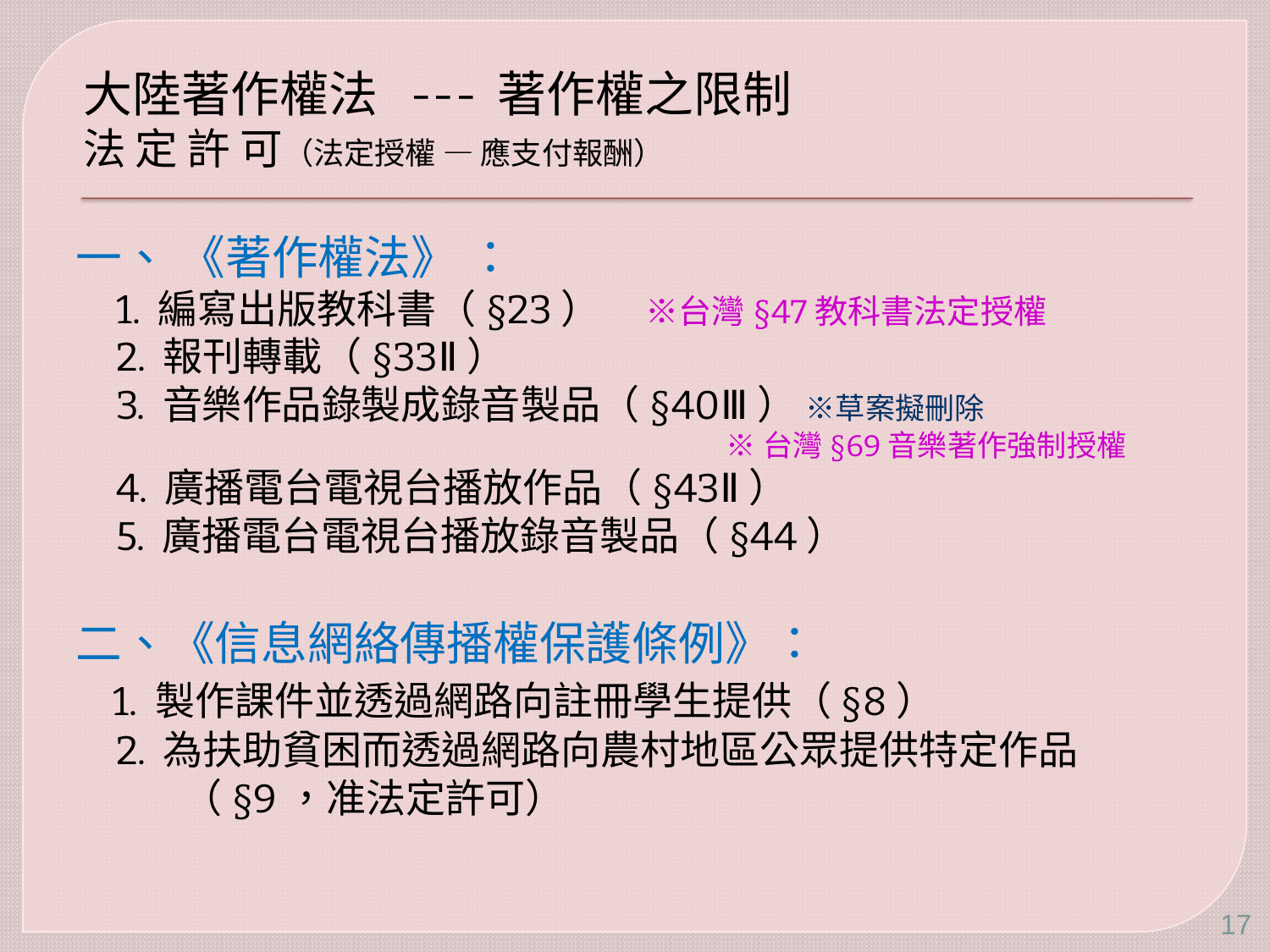

# 大陸著作權法  --- 著作權之限制 法 定 許 可（法定授權 — 應支付報酬）
一、 《著作權法》 ：
     1. 編寫出版教科書（§23）     ※台灣§47教科書法定授權
     2. 報刊轉載（§33Ⅱ）
     3. 音樂作品錄製成錄音製品（§40Ⅲ） ※草案擬刪除
                                                                                                ※台灣§69音樂著作強制授權
     4. 廣播電台電視台播放作品（§43Ⅱ）
     5. 廣播電台電視台播放錄音製品（§44）

二、《信息網絡傳播權保護條例》：
    1. 製作課件並透過網路向註冊學生提供（§8）
     2. 為扶助貧困而透過網路向農村地區公眾提供特定作品
           （§9，准法定許可）

17